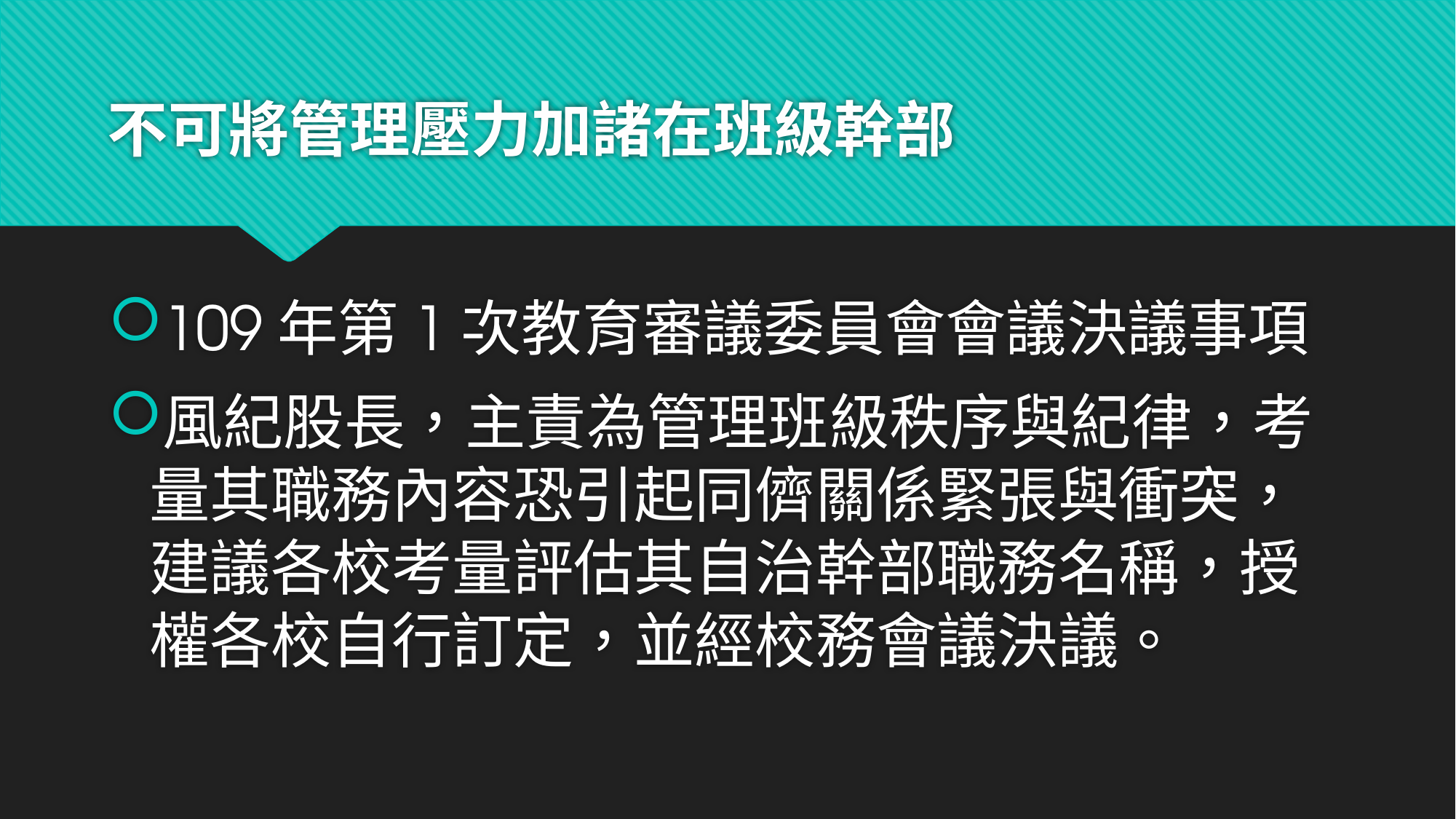

# 不可將管理壓力加諸在班級幹部
109年第1次教育審議委員會會議決議事項
風紀股長，主責為管理班級秩序與紀律，考量其職務內容恐引起同儕關係緊張與衝突，建議各校考量評估其自治幹部職務名稱，授權各校自行訂定，並經校務會議決議。